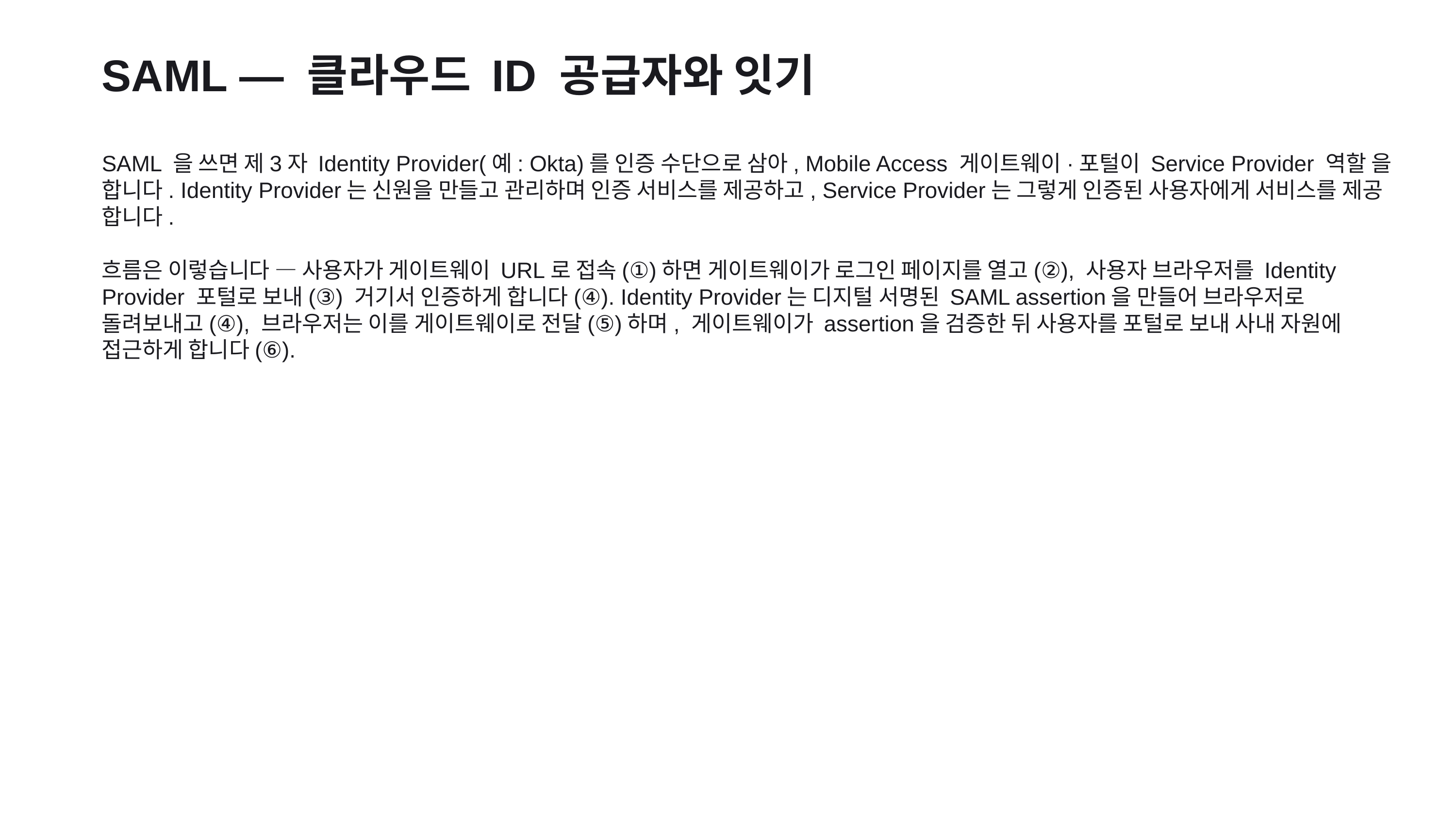

SAML — 클라우드 ID 공급자와 잇기
SAML 을 쓰면 제3자 Identity Provider(예: Okta)를 인증 수단으로 삼아, Mobile Access 게이트웨이·포털이 Service Provider 역할 을 합니다. Identity Provider는 신원을 만들고 관리하며 인증 서비스를 제공하고, Service Provider는 그렇게 인증된 사용자에게 서비스를 제공 합니다.

흐름은 이렇습니다 — 사용자가 게이트웨이 URL로 접속(①)하면 게이트웨이가 로그인 페이지를 열고(②), 사용자 브라우저를 Identity Provider 포털로 보내(③) 거기서 인증하게 합니다(④). Identity Provider는 디지털 서명된 SAML assertion을 만들어 브라우저로 돌려보내고(④), 브라우저는 이를 게이트웨이로 전달(⑤)하며, 게이트웨이가 assertion을 검증한 뒤 사용자를 포털로 보내 사내 자원에 접근하게 합니다(⑥).